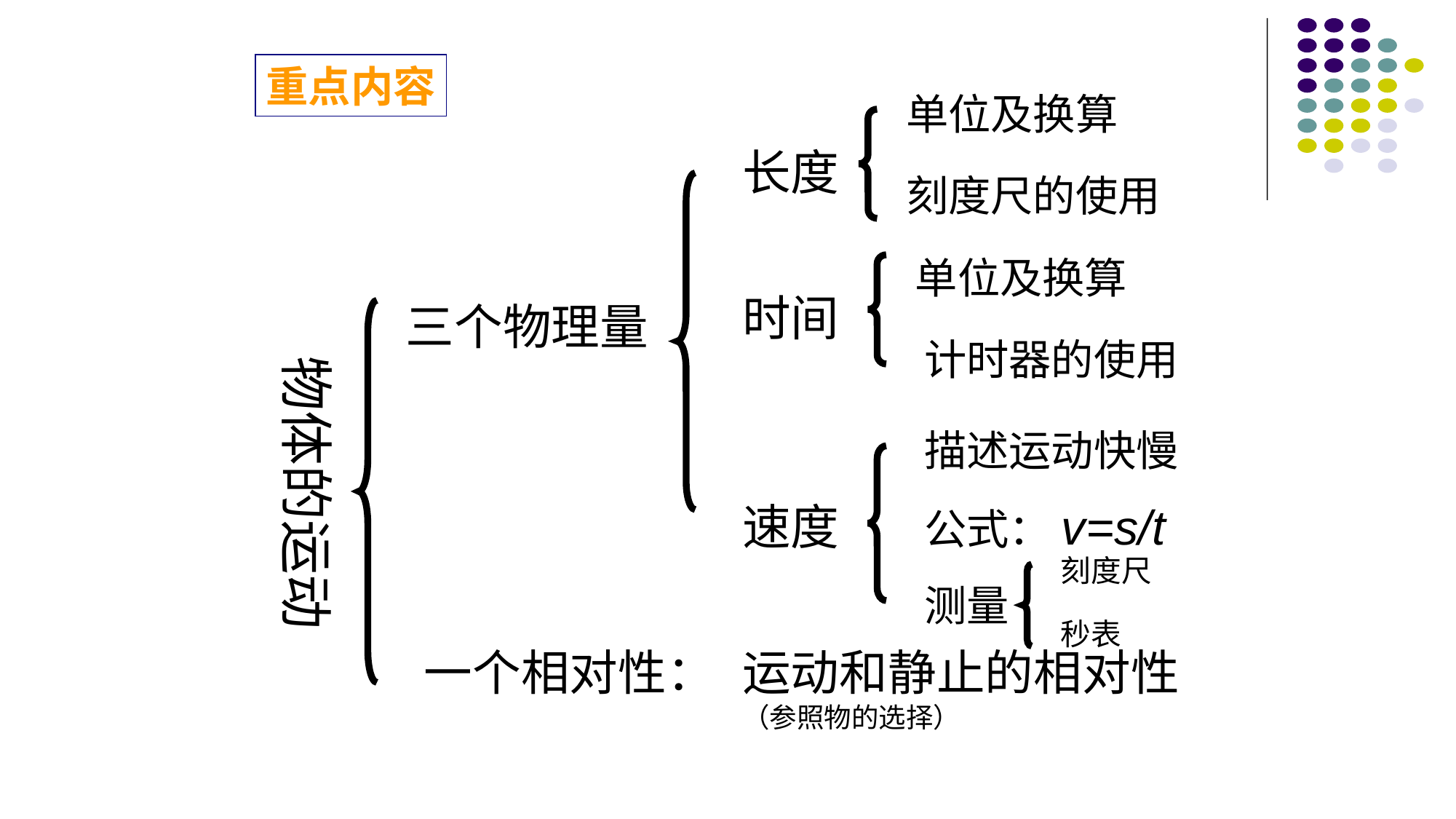

重点内容
单位及换算

长度
刻度尺的使用

单位及换算

时间
三个物理量

计时器的使用
物体的运动
描述运动快慢

速度
公式：v=s/t
刻度尺

测量
秒表
一个相对性：
运动和静止的相对性
（参照物的选择）